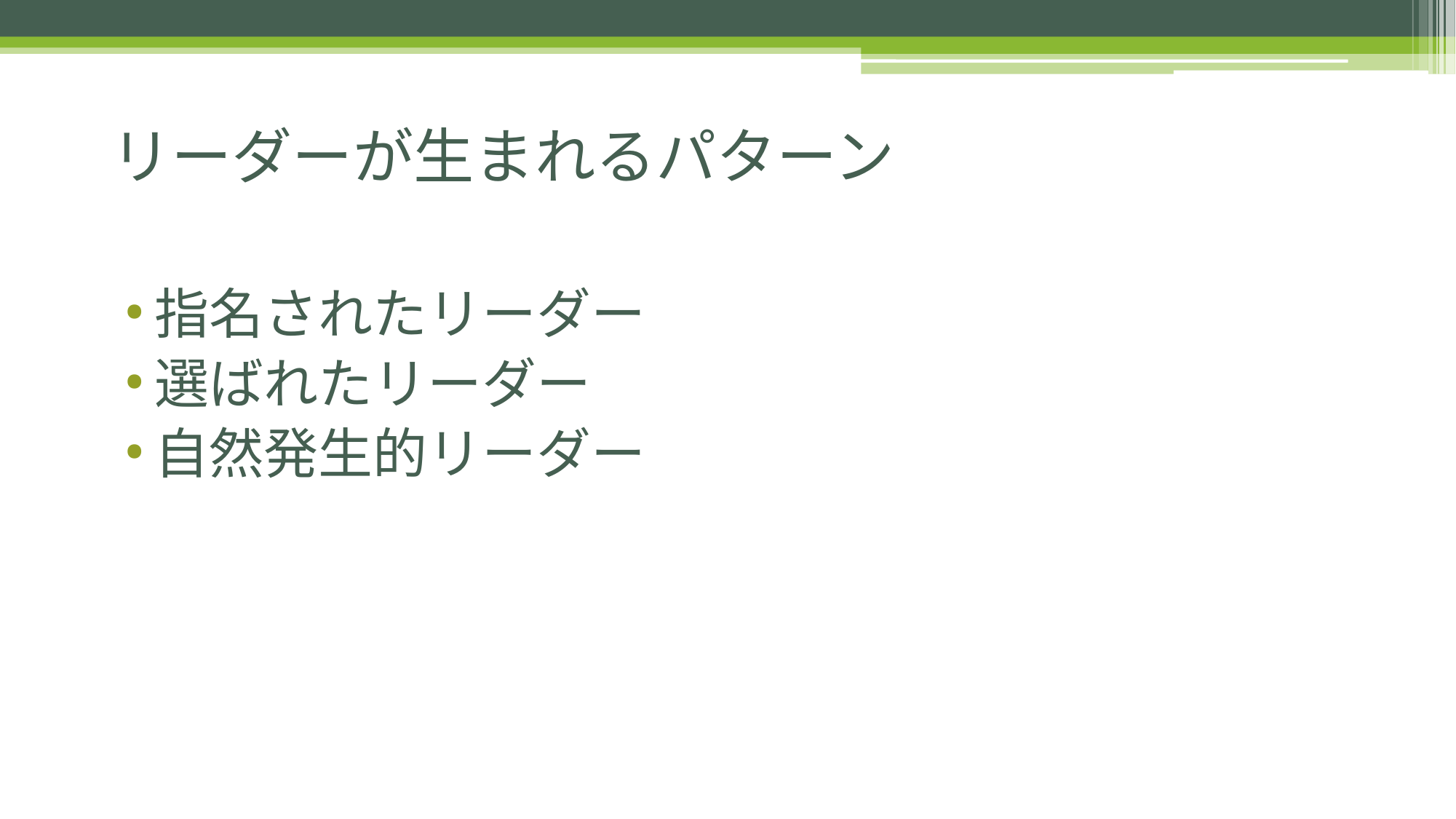

# リーダーが生まれるパターン
指名されたリーダー
選ばれたリーダー
自然発生的リーダー